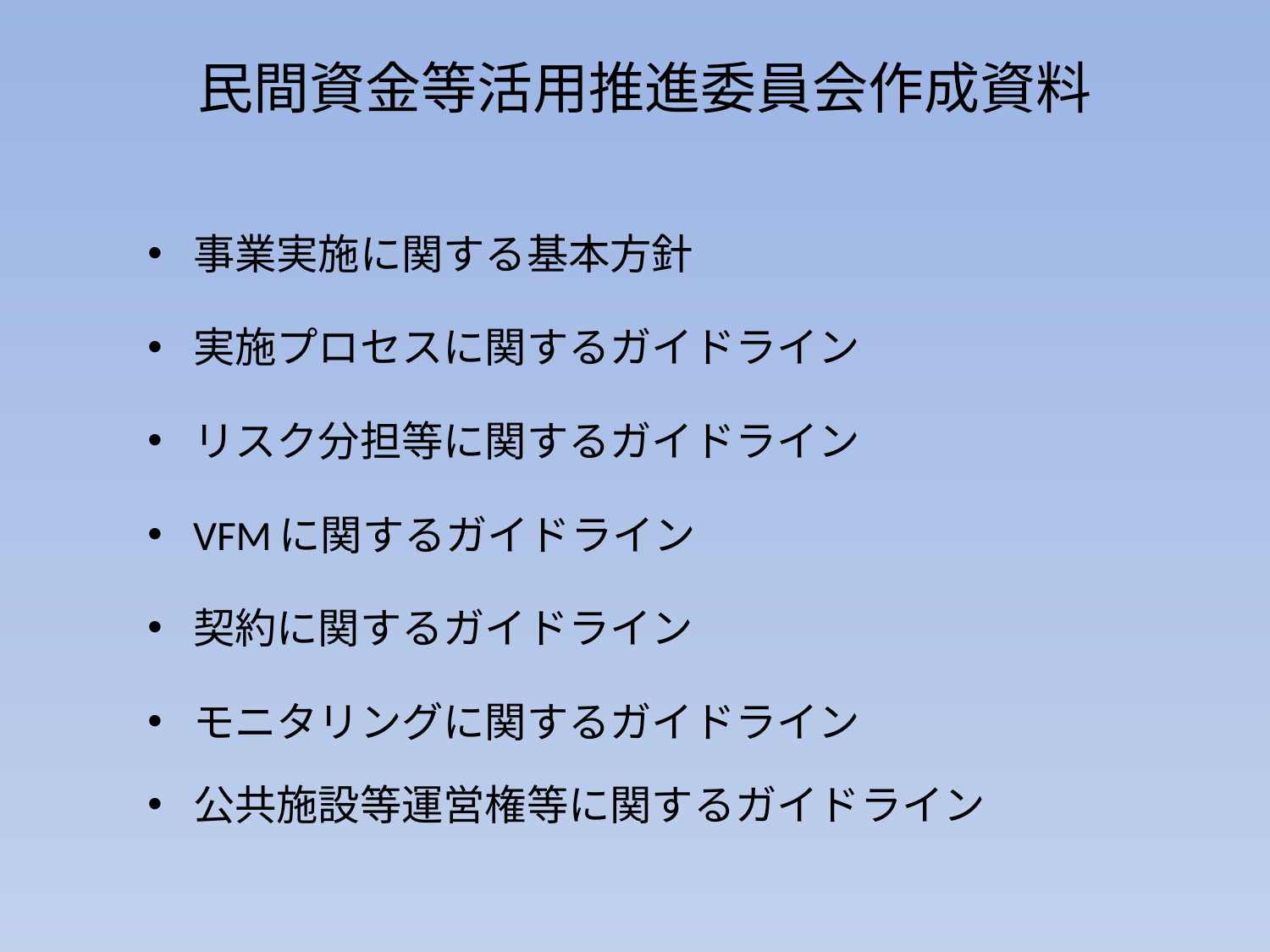

# 民間資金等活用推進委員会作成資料
事業実施に関する基本方針
実施プロセスに関するガイドライン
リスク分担等に関するガイドライン
VFMに関するガイドライン
契約に関するガイドライン
モニタリングに関するガイドライン
公共施設等運営権等に関するガイドライン